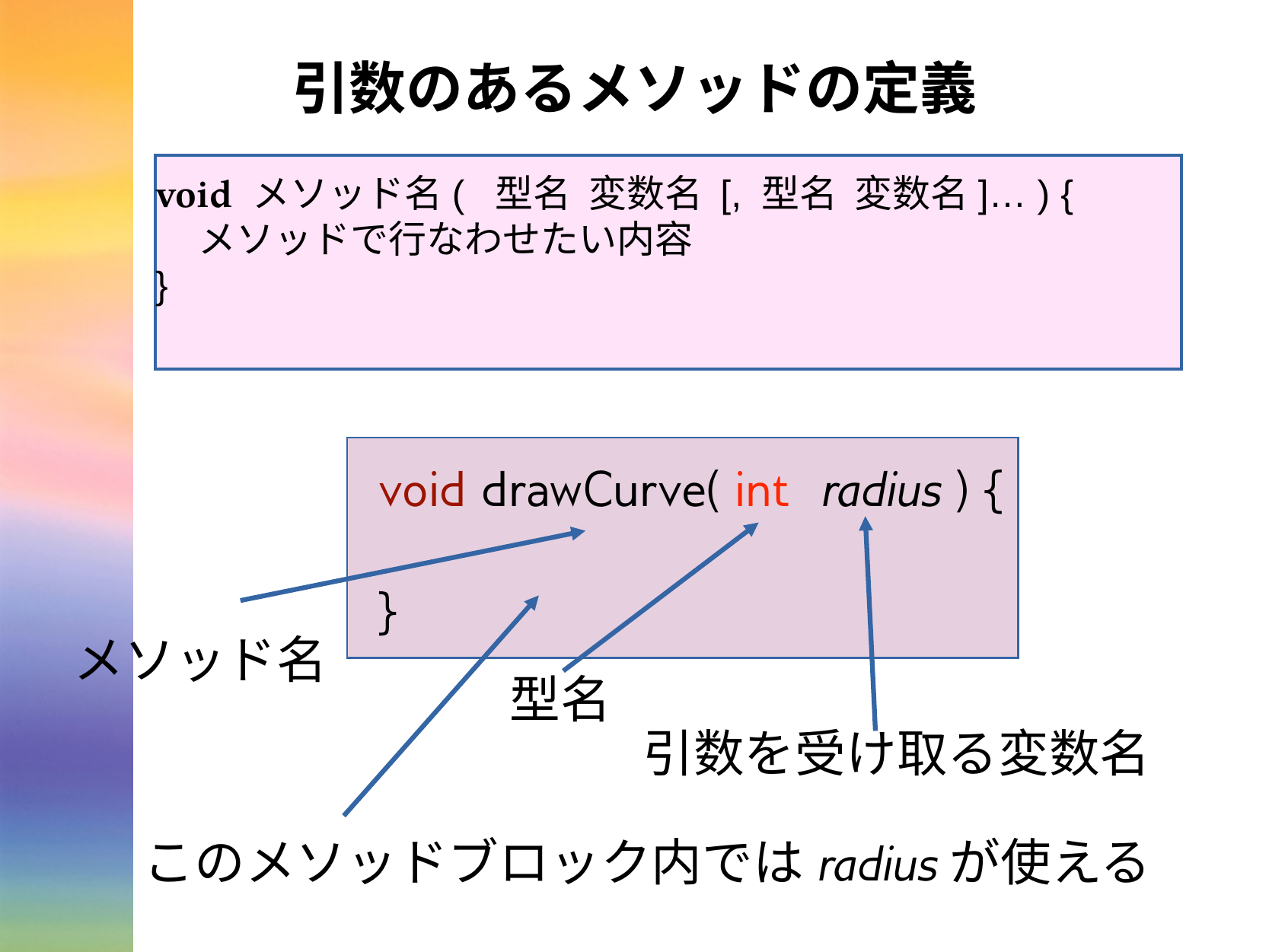

# 引数のあるメソッドの定義

void メソッド名(  型名  変数名 [, 型名  変数名]… ) {
メソッドで行なわせたい内容
}

void drawCurve( int  radius ) {

}

メソッド名
型名
引数を受け取る変数名
このメソッドブロック内ではradiusが使える